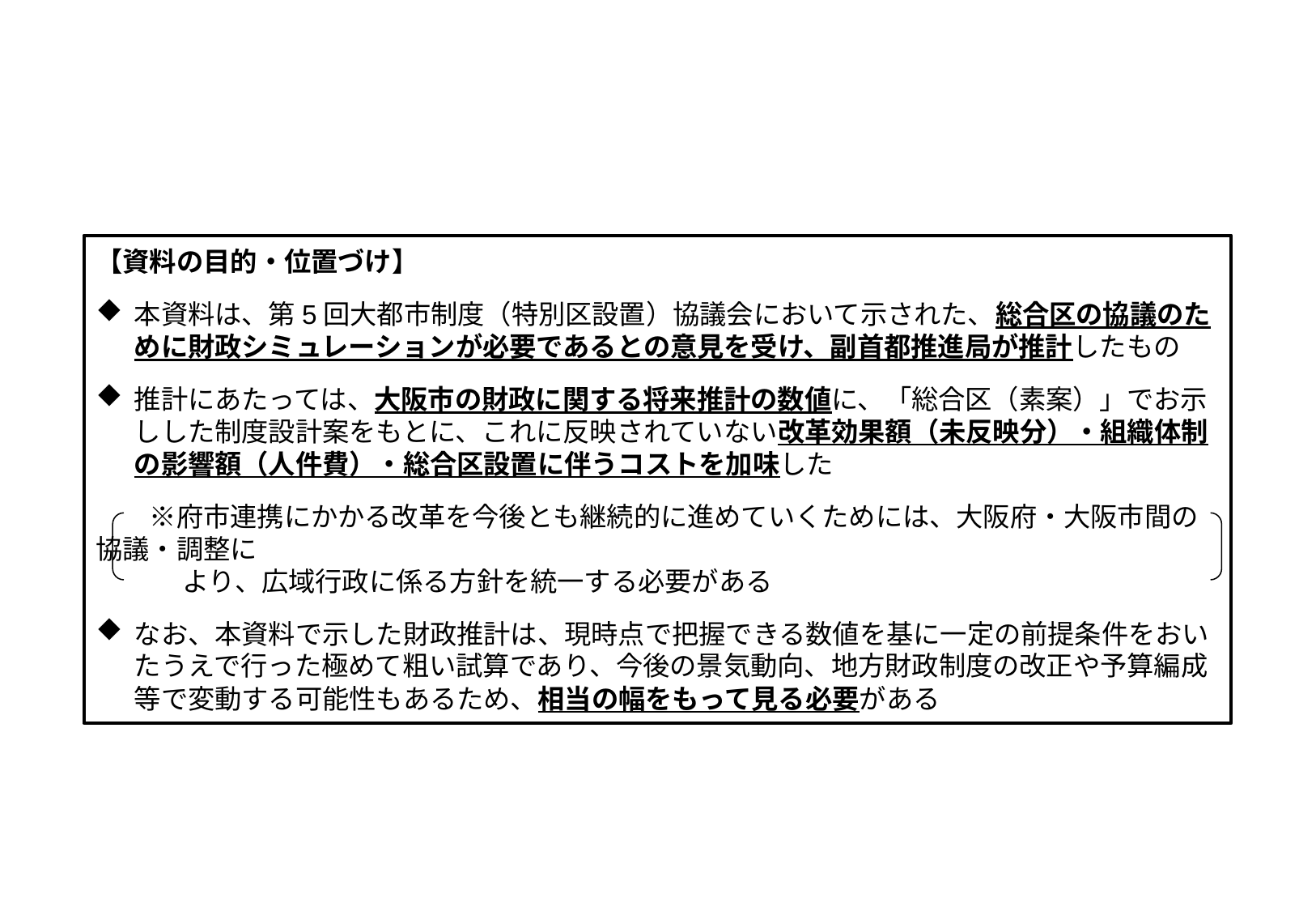

【資料の目的・位置づけ】
本資料は、第5回大都市制度（特別区設置）協議会において示された、総合区の協議のために財政シミュレーションが必要であるとの意見を受け、副首都推進局が推計したもの
推計にあたっては、大阪市の財政に関する将来推計の数値に、「総合区（素案）」でお示しした制度設計案をもとに、これに反映されていない改革効果額（未反映分）・組織体制の影響額（人件費）・総合区設置に伴うコストを加味した
　　※府市連携にかかる改革を今後とも継続的に進めていくためには、大阪府・大阪市間の協議・調整に
　　　 より、広域行政に係る方針を統一する必要がある
なお、本資料で示した財政推計は、現時点で把握できる数値を基に一定の前提条件をおいたうえで行った極めて粗い試算であり、今後の景気動向、地方財政制度の改正や予算編成等で変動する可能性もあるため、相当の幅をもって見る必要がある